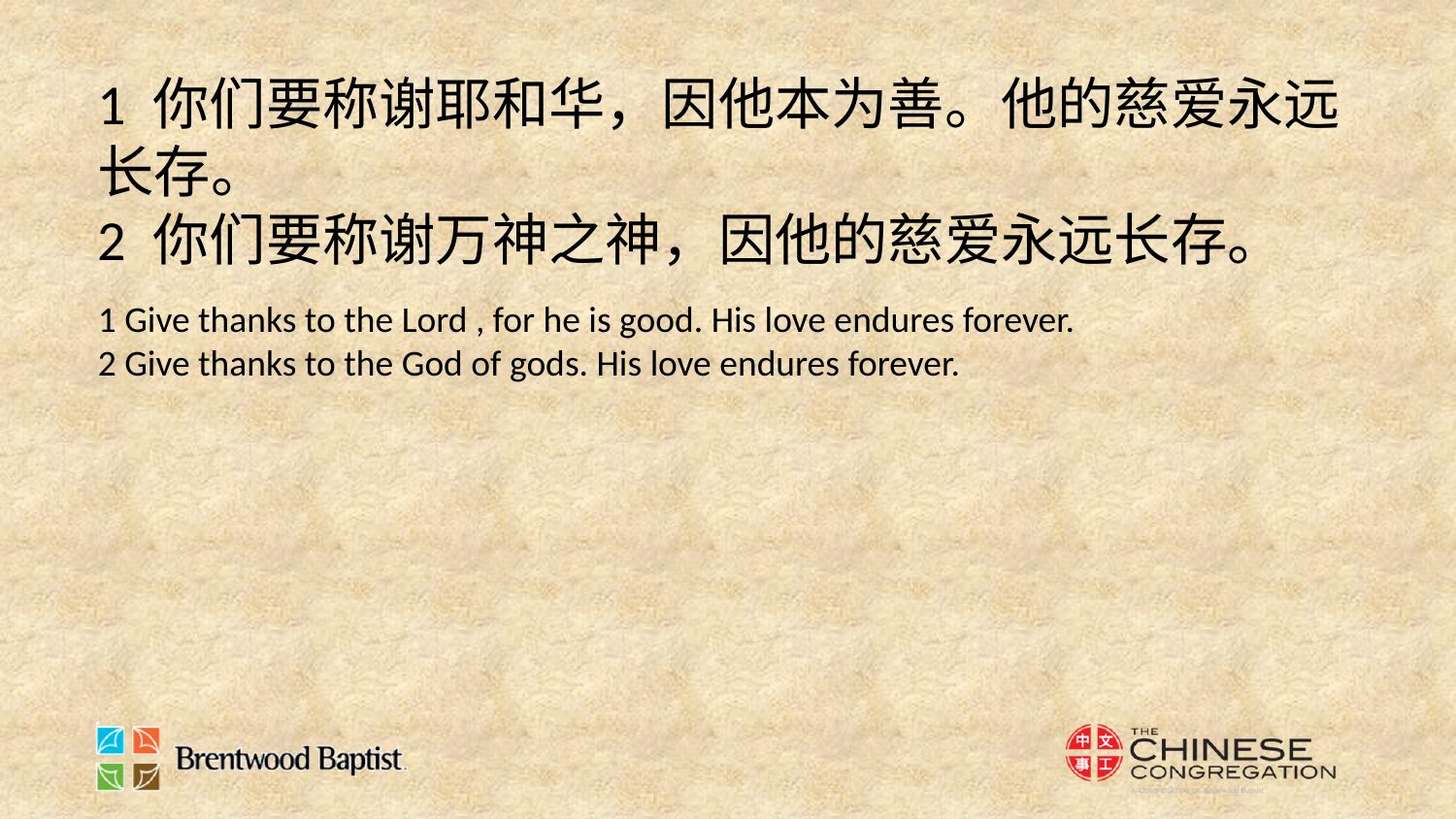

1 你们要称谢耶和华，因他本为善。他的慈爱永远长存。
2 你们要称谢万神之神，因他的慈爱永远长存。

1 Give thanks to the Lord , for he is good. His love endures forever.
2 Give thanks to the God of gods. His love endures forever.